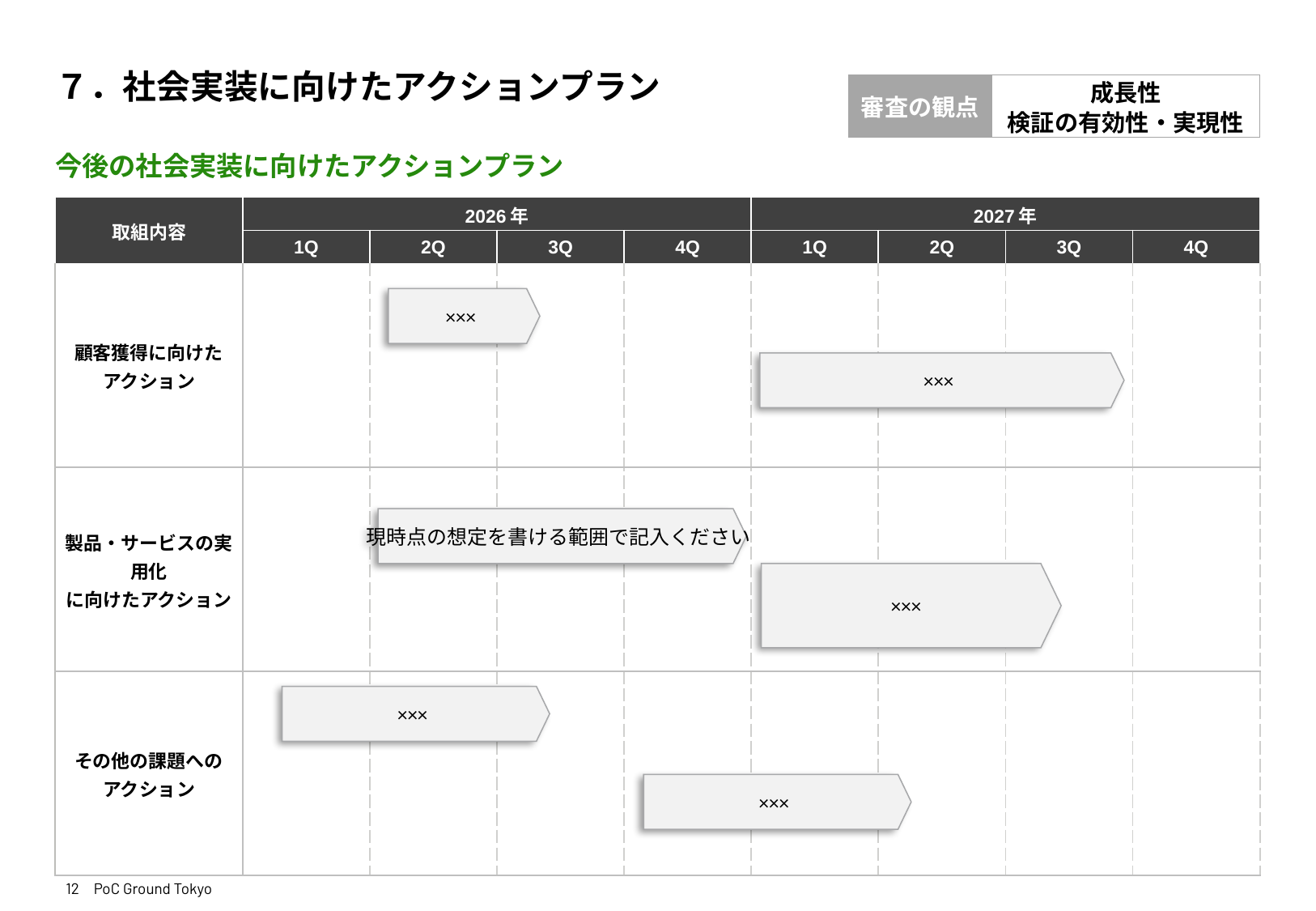

# ７．社会実装に向けたアクションプラン
審査の観点
成長性
検証の有効性・実現性
今後の社会実装に向けたアクションプラン
| 取組内容 | 2026年 |  |  |  | 2027年 |  |  |  |
| --- | --- | --- | --- | --- | --- | --- | --- | --- |
|  | 1Q | 2Q | 3Q | 4Q | 1Q | 2Q | 3Q | 4Q |
| 顧客獲得に向けた アクション |  |  |  |  |  |  |  |  |
| 製品・サービスの実用化 に向けたアクション |  |  |  |  |  |  |  |  |
| その他の課題への アクション |  |  |  |  |  |  |  |  |
×××
×××
現時点の想定を書ける範囲で記入ください
×××
×××
×××
12
PoC Ground Tokyo